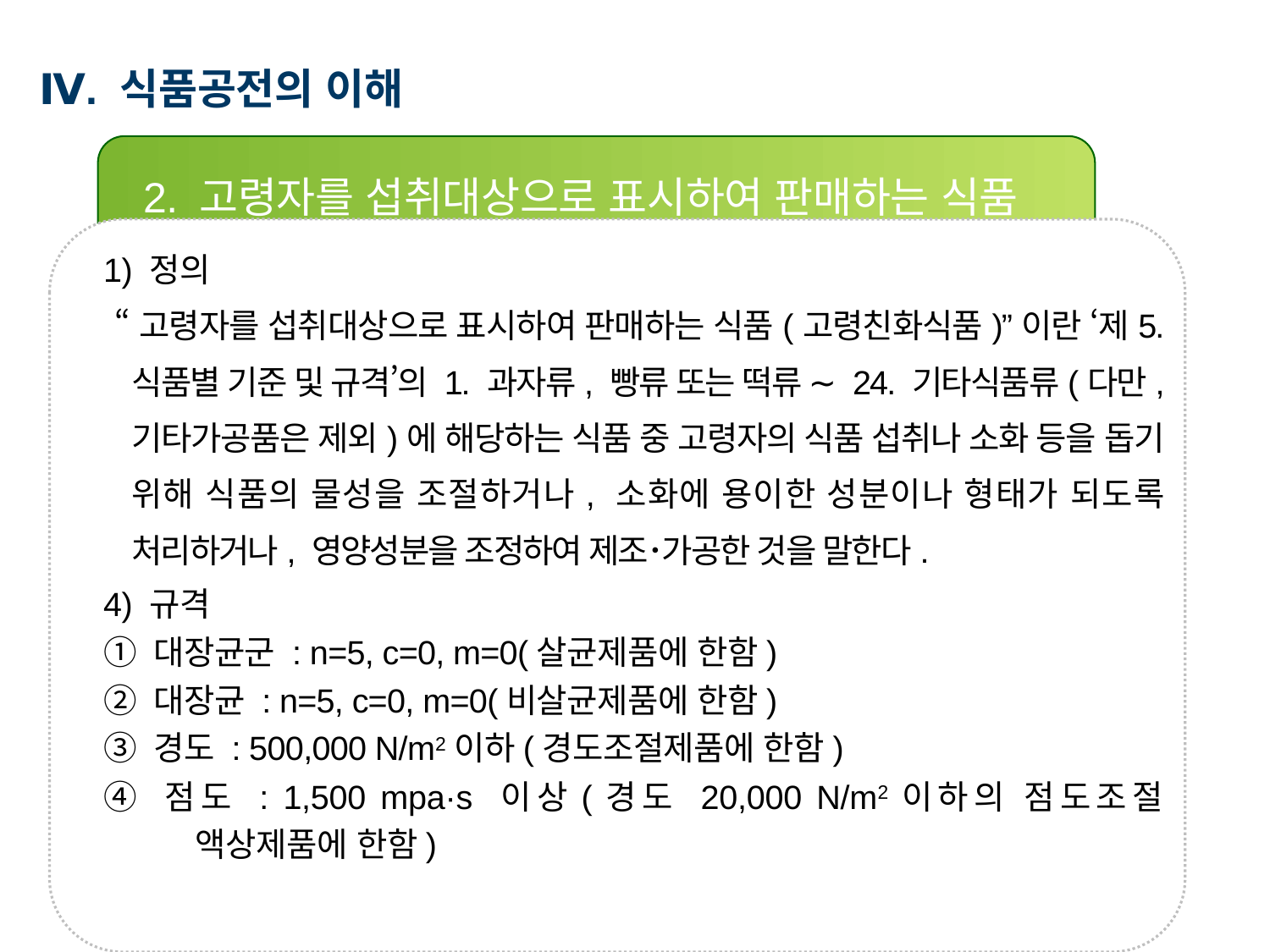

Ⅳ. 식품공전의 이해
2. 고령자를 섭취대상으로 표시하여 판매하는 식품

1) 정의
 “고령자를 섭취대상으로 표시하여 판매하는 식품(고령친화식품)”이란 ‘제5. 식품별 기준 및 규격’의 1. 과자류, 빵류 또는 떡류 ∼ 24. 기타식품류(다만, 기타가공품은 제외)에 해당하는 식품 중 고령자의 식품 섭취나 소화 등을 돕기 위해 식품의 물성을 조절하거나, 소화에 용이한 성분이나 형태가 되도록 처리하거나, 영양성분을 조정하여 제조･가공한 것을 말한다.

4) 규격
① 대장균군 : n=5, c=0, m=0(살균제품에 한함)
② 대장균 : n=5, c=0, m=0(비살균제품에 한함)
③ 경도 : 500,000 N/m2이하(경도조절제품에 한함)
④ 점도 : 1,500 mpa·s 이상(경도 20,000 N/m2이하의 점도조절 액상제품에 한함)